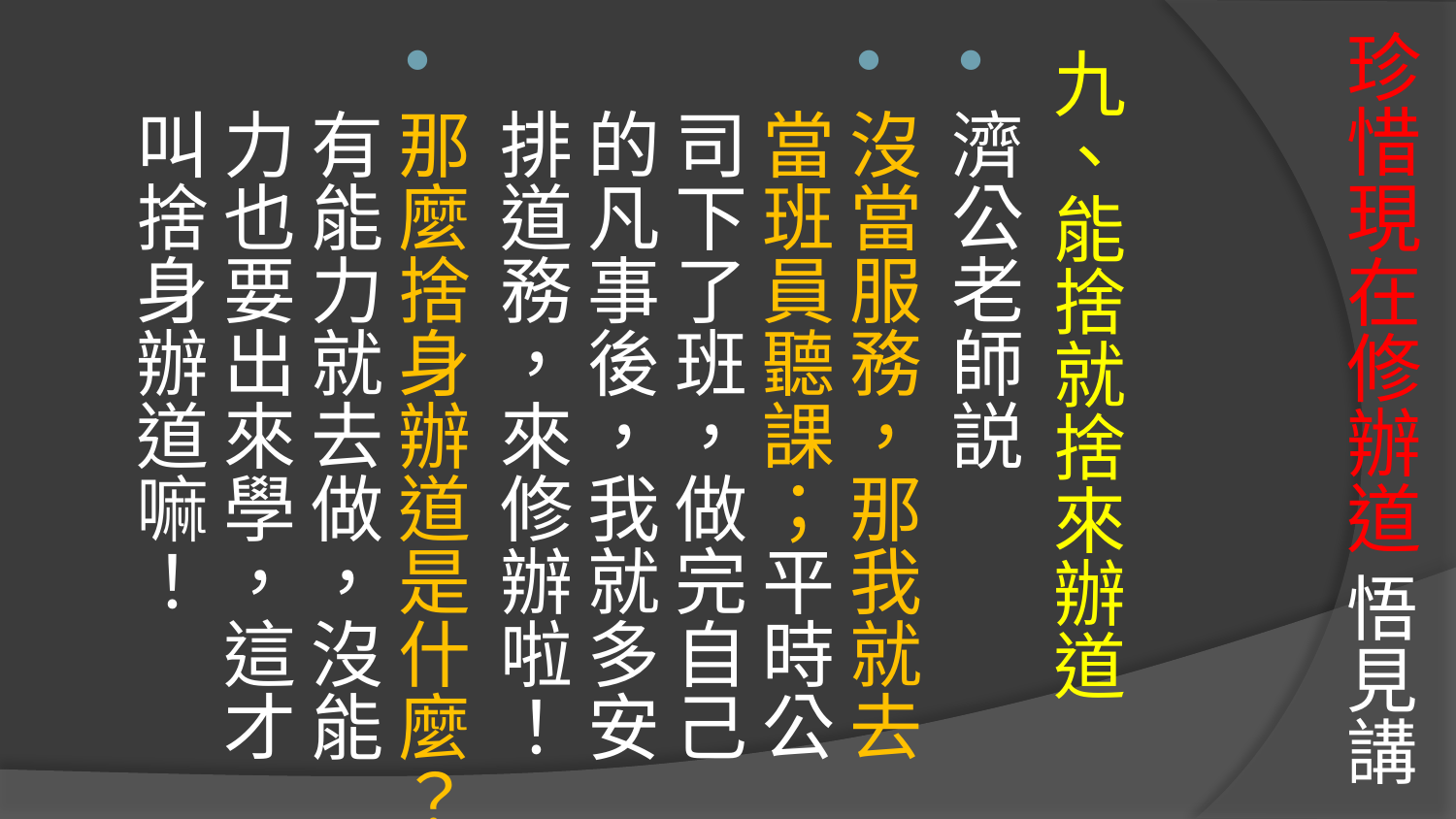

# 珍惜現在修辦道 悟見講
九、能捨就捨來辦道
濟公老師説
沒當服務，那我就去當班員聽課；平時公司下了班，做完自己的凡事後，我就多安排道務，來修辦啦！
那麼捨身辦道是什麼？有能力就去做，沒能力也要出來學，這才叫捨身辦道嘛！